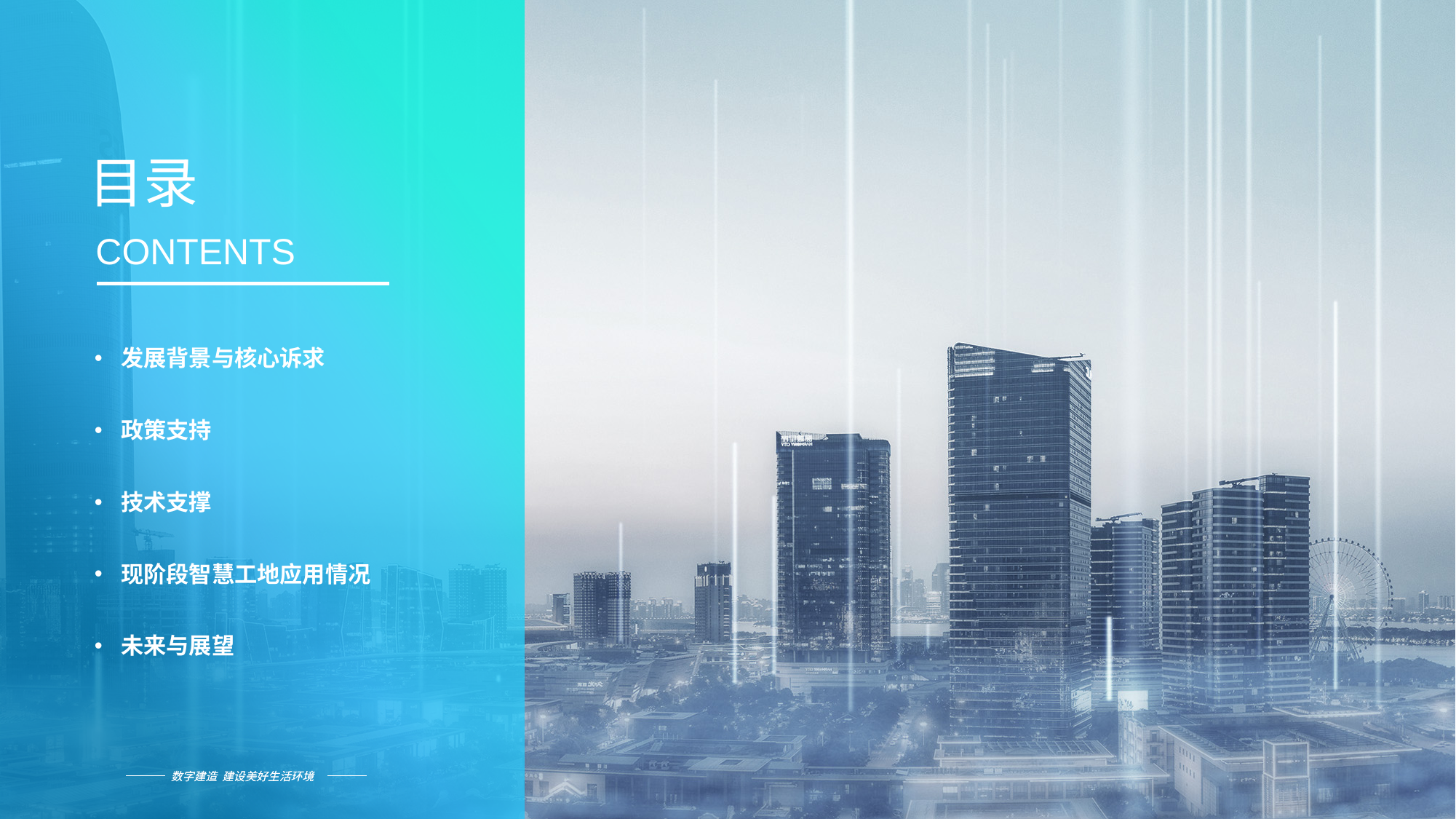

目录
CONTENTS
发展背景与核心诉求

政策支持

技术支撑

现阶段智慧工地应用情况

未来与展望
数字建造  建设美好生活环境